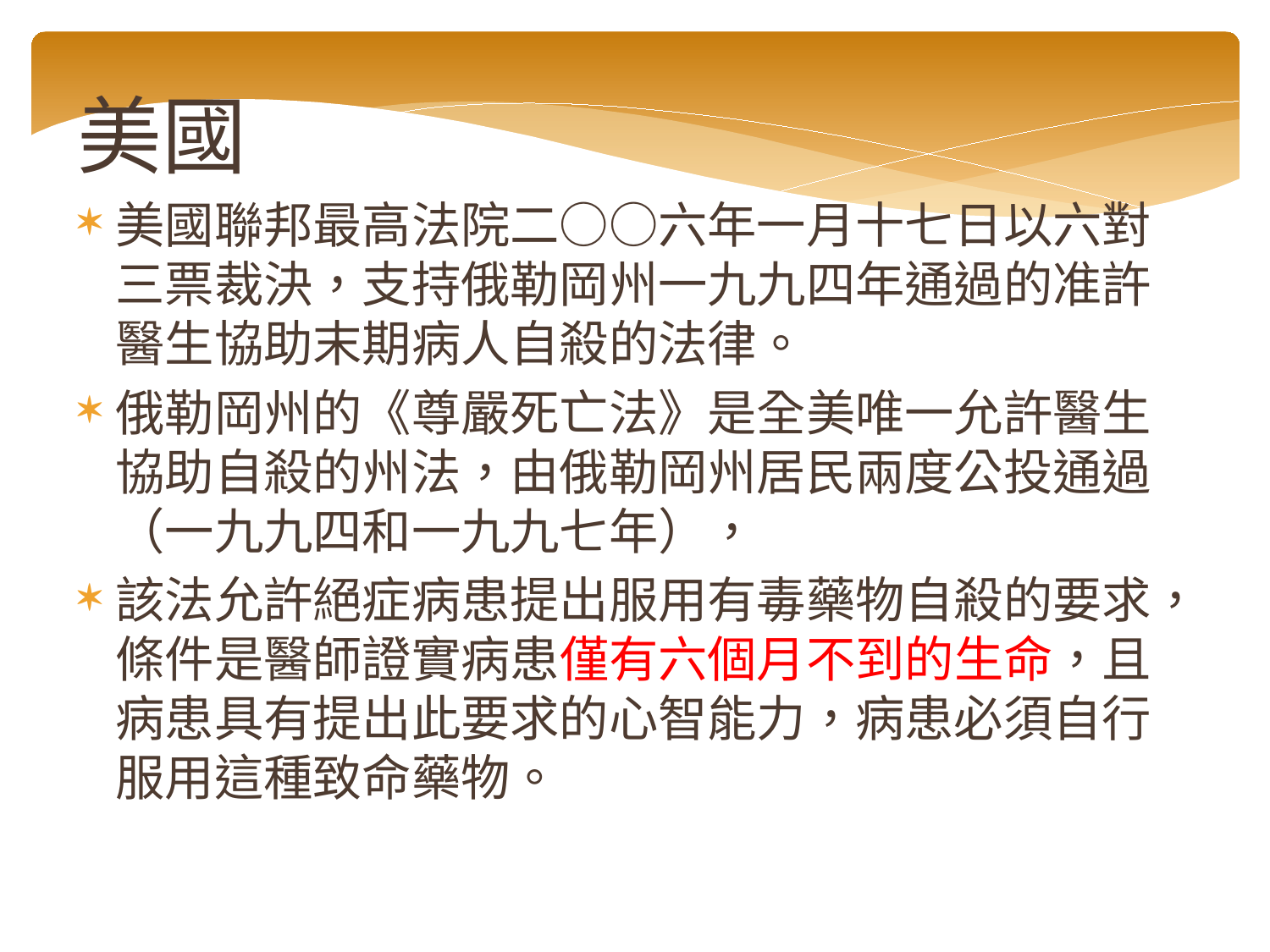

美國
美國聯邦最高法院二○○六年一月十七日以六對三票裁決，支持俄勒岡州一九九四年通過的准許醫生協助末期病人自殺的法律。
俄勒岡州的《尊嚴死亡法》是全美唯一允許醫生協助自殺的州法，由俄勒岡州居民兩度公投通過（一九九四和一九九七年），
該法允許絕症病患提出服用有毒藥物自殺的要求，條件是醫師證實病患僅有六個月不到的生命，且病患具有提出此要求的心智能力，病患必須自行服用這種致命藥物。